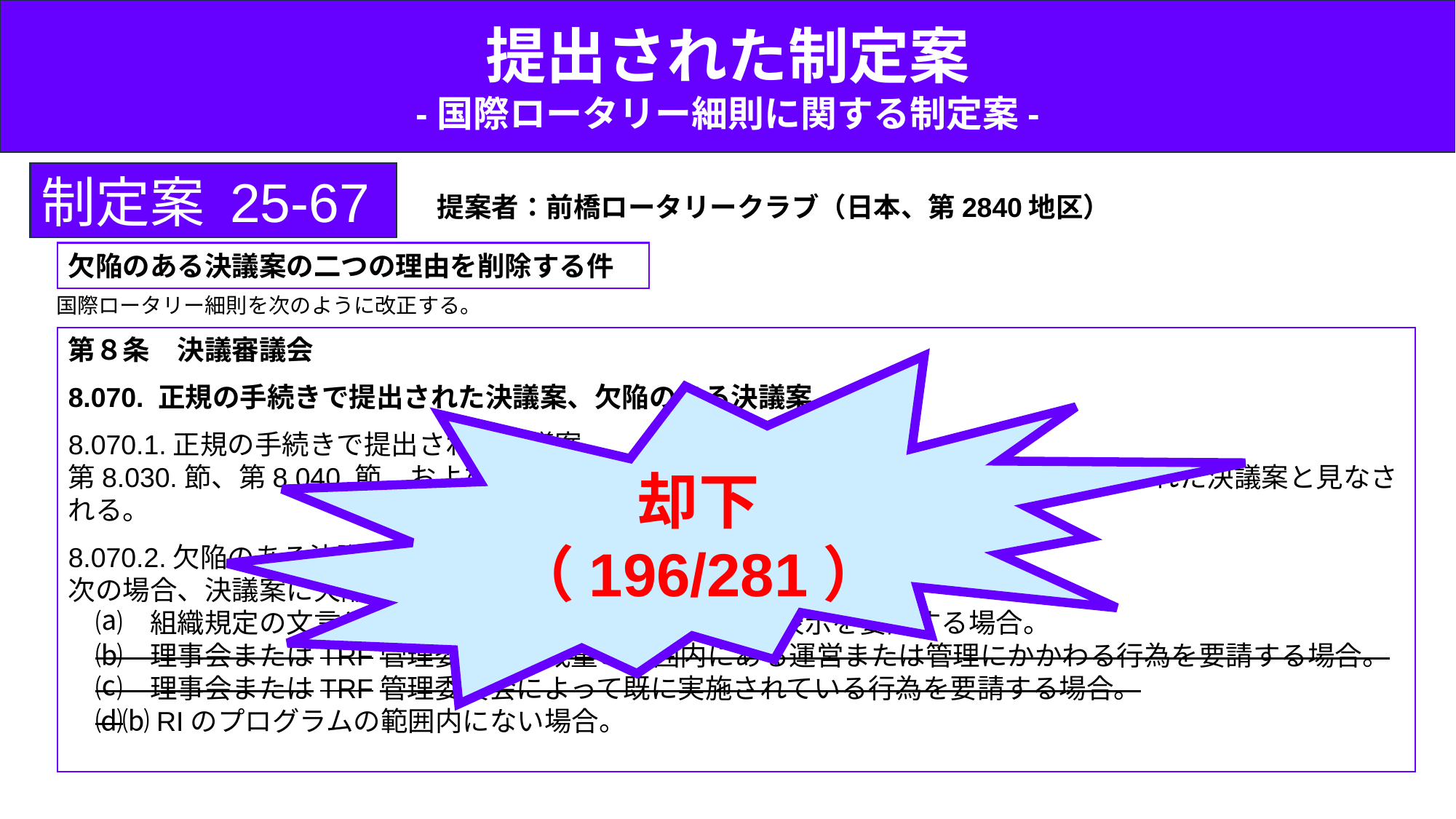

提出された制定案
-国際ロータリー細則に関する制定案-
制定案 25-67
提案者：前橋ロータリークラブ（日本、第2840地区）
欠陥のある決議案の二つの理由を削除する件
国際ロータリー細則を次のように改正する。
第８条　決議審議会

8.070. 正規の手続きで提出された決議案、欠陥のある決議案

8.070.1.正規の手続きで提出された決議案
第8.030.節、第8.040.節、および第8.060.節に準拠していれば、正規の手続きで提出された決議案と見なされる。

8.070.2.欠陥のある決議案
次の場合、決議案に欠陥があると見なされる。
　⒜　組織規定の文言と精神に抵触する行為もしくは意見表示を要請する場合。
　⒝　理事会またはTRF管理委員会の裁量の範囲内にある運営または管理にかかわる行為を要請する場合。
　⒞　理事会またはTRF管理委員会によって既に実施されている行為を要請する場合。
　⒟⒝RIのプログラムの範囲内にない場合。
却下（196/281）